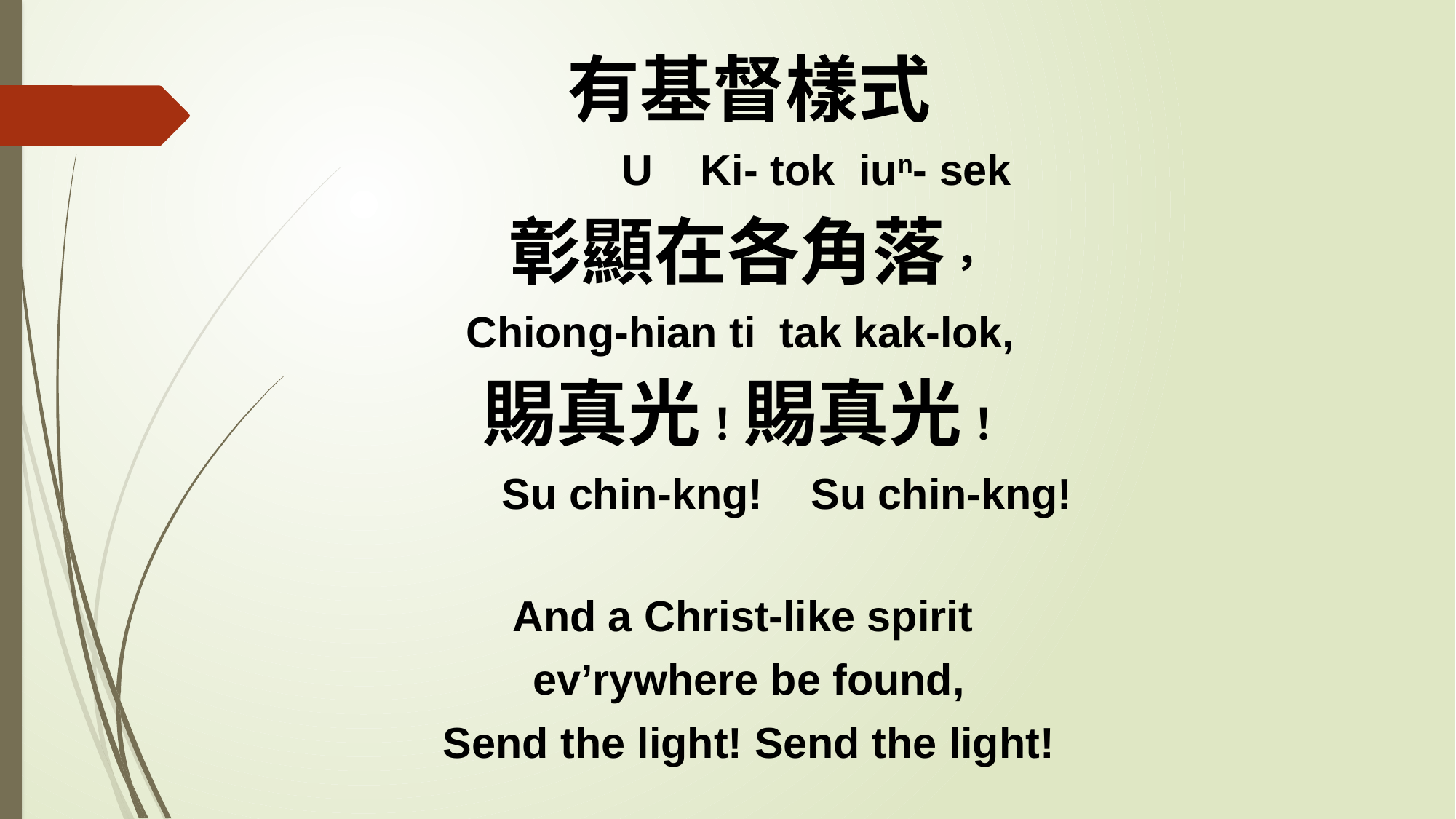

有基督樣式
                                        U    Ki- tok  iun- sek
彰顯在各角落，
                        Chiong-hian ti  tak kak-lok,
賜真光！賜真光！
                           Su chin-kng!    Su chin-kng!

And a Christ-like spirit
ev’rywhere be found,
Send the light! Send the light!